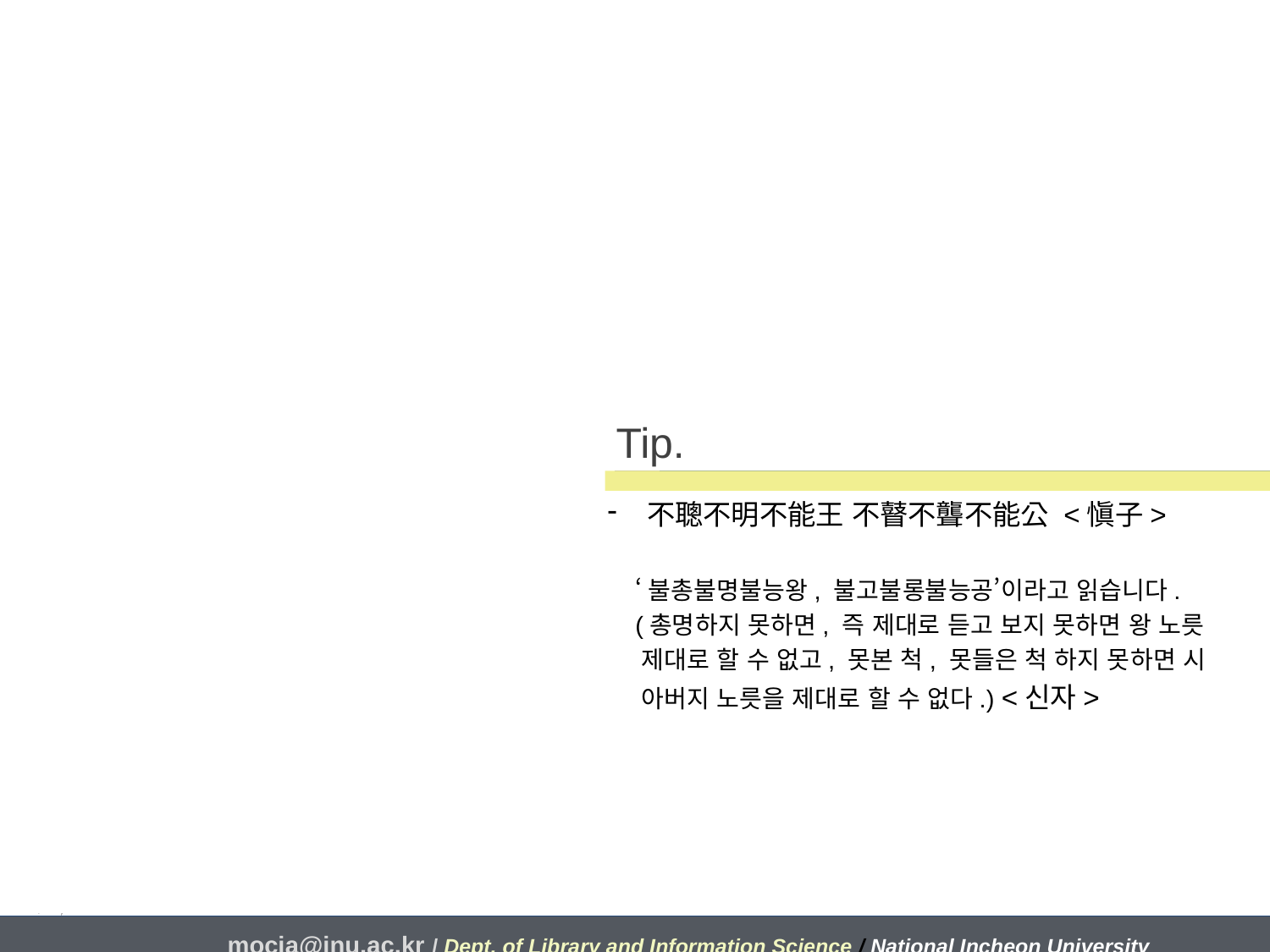

# Tip.

不聰不明不能王 不瞽不聾不能公 <愼子>

    ‘불총불명불능왕, 불고불롱불능공’이라고 읽습니다.
    (총명하지 못하면, 즉 제대로 듣고 보지 못하면 왕 노릇
    제대로 할 수 없고, 못본 척, 못들은 척 하지 못하면 시
    아버지 노릇을 제대로 할 수 없다.) <신자>

mocja@inu.ac.kr / Dept. of Library and Information Science / National Incheon University